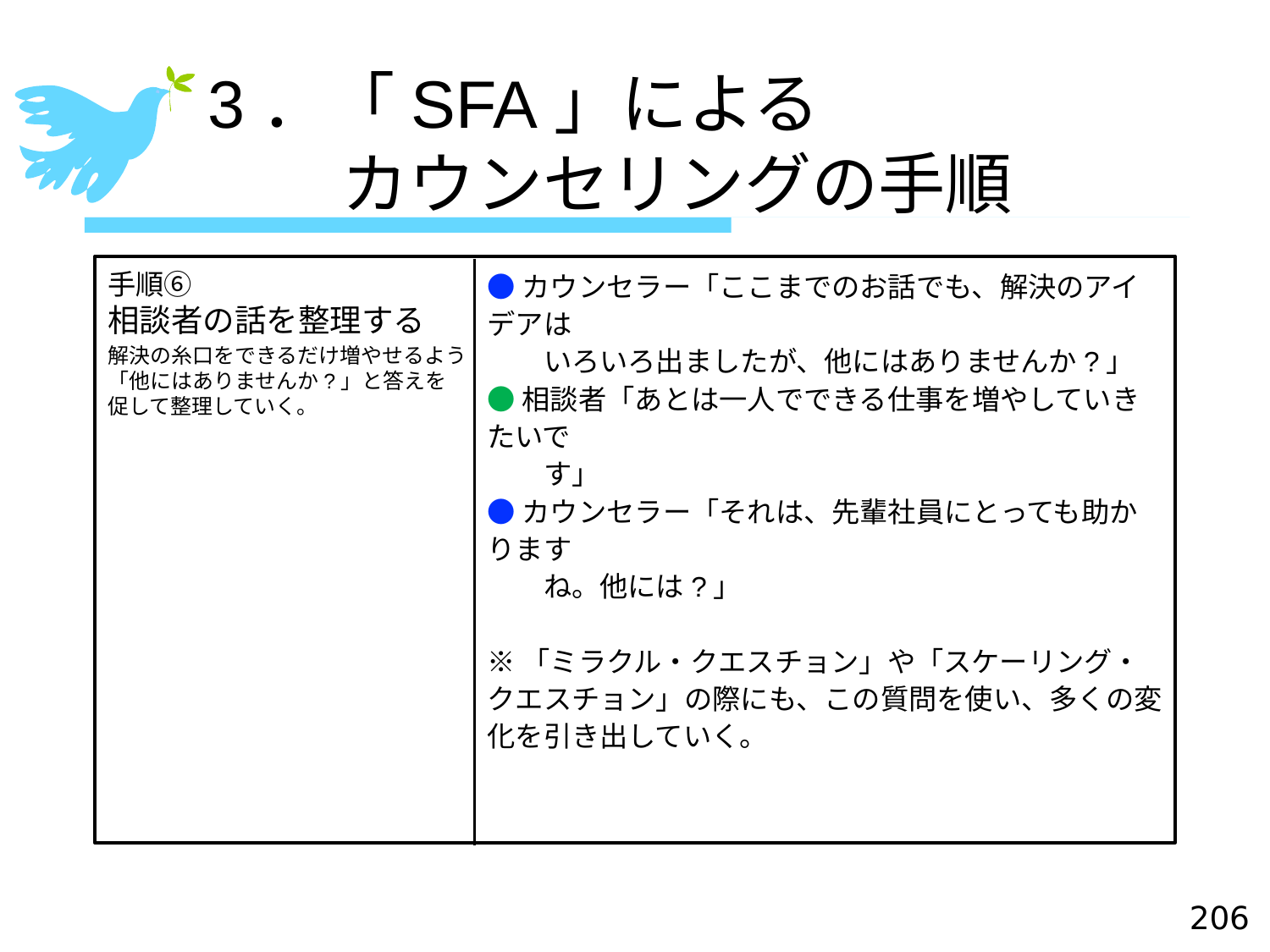

# 3．「SFA」による 　　カウンセリングの手順

●カウンセラー「ここまでのお話でも、解決のアイデアは
　　いろいろ出ましたが、他にはありませんか?」
●相談者「あとは一人でできる仕事を増やしていきたいで
　　す」
●カウンセラー「それは、先輩社員にとっても助かります
　　ね。他には?」

※「ミラクル・クエスチョン」や「スケーリング・クエスチョン」の際にも、この質問を使い、多くの変化を引き出していく。
手順⑥
相談者の話を整理する
解決の糸口をできるだけ増やせるよう「他にはありませんか?」と答えを促して整理していく。

206